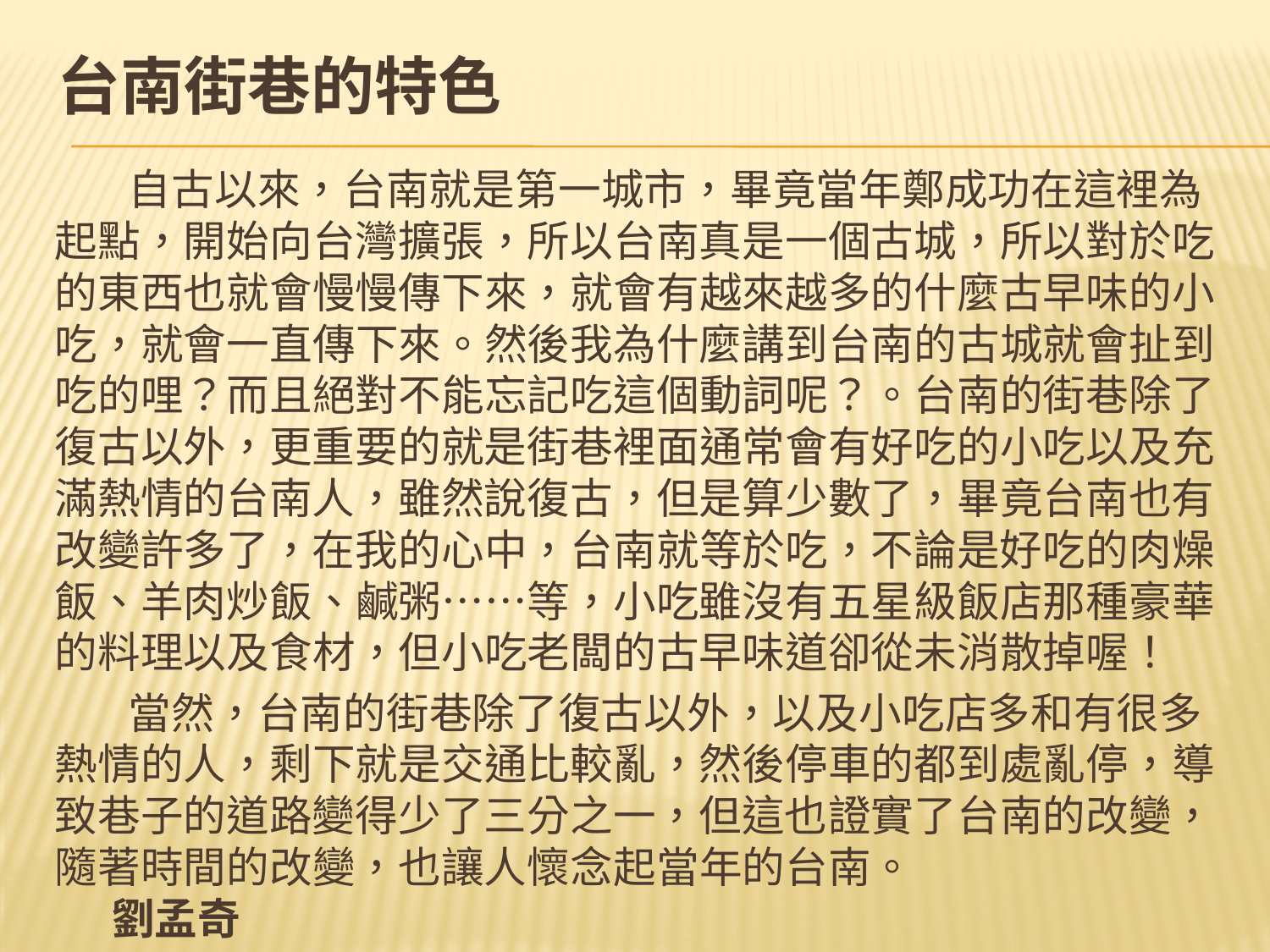

# 台南街巷的特色
	自古以來，台南就是第一城市，畢竟當年鄭成功在這裡為起點，開始向台灣擴張，所以台南真是一個古城，所以對於吃的東西也就會慢慢傳下來，就會有越來越多的什麼古早味的小吃，就會一直傳下來。然後我為什麼講到台南的古城就會扯到吃的哩？而且絕對不能忘記吃這個動詞呢？。台南的街巷除了復古以外，更重要的就是街巷裡面通常會有好吃的小吃以及充滿熱情的台南人，雖然說復古，但是算少數了，畢竟台南也有改變許多了，在我的心中，台南就等於吃，不論是好吃的肉燥飯、羊肉炒飯、鹹粥……等，小吃雖沒有五星級飯店那種豪華的料理以及食材，但小吃老闆的古早味道卻從未消散掉喔！
	當然，台南的街巷除了復古以外，以及小吃店多和有很多熱情的人，剩下就是交通比較亂，然後停車的都到處亂停，導致巷子的道路變得少了三分之一，但這也證實了台南的改變，隨著時間的改變，也讓人懷念起當年的台南。                                        劉孟奇